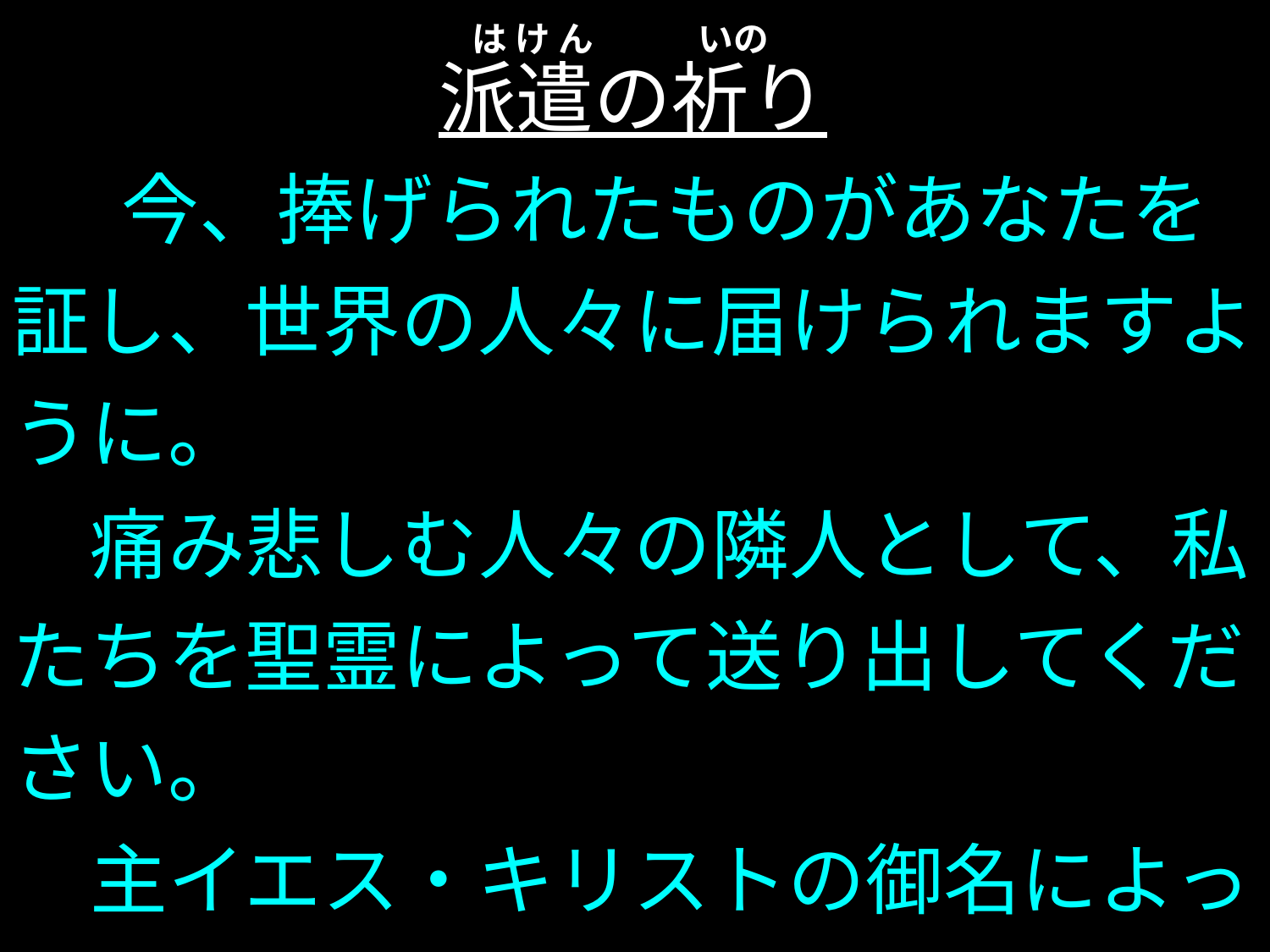

は け ん             いの
# 派遣の祈り
　　今、捧げられたものがあなたを証し、世界の人々に届けられますように。
　痛み悲しむ人々の隣人として、私たちを聖霊によって送り出してください。
　主イエス・キリストの御名によって祈ります。

衆）アーメン